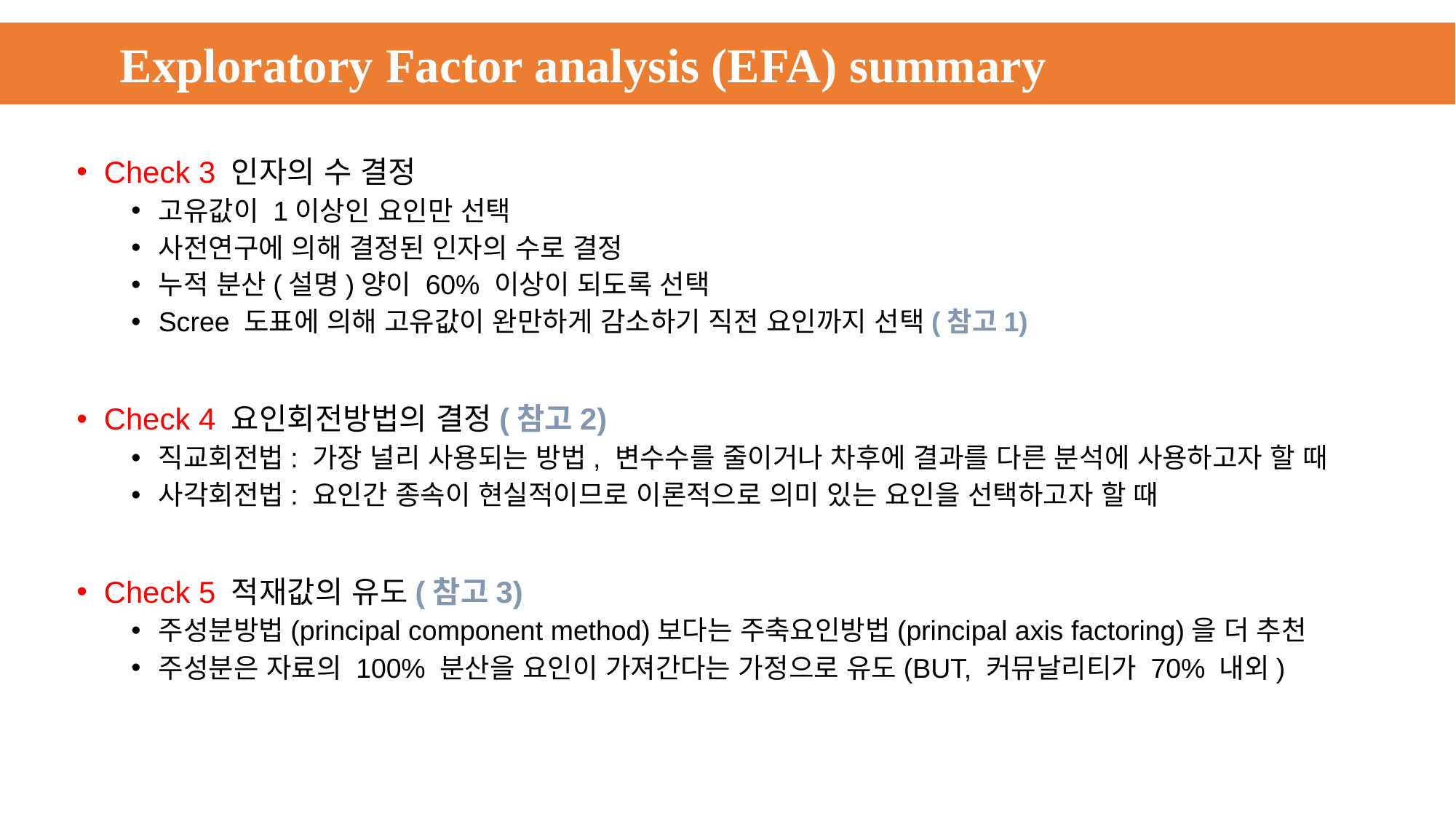

Exploratory Factor analysis (EFA) summary
Check 3 인자의 수 결정
고유값이 1이상인 요인만 선택
사전연구에 의해 결정된 인자의 수로 결정
누적 분산(설명)양이 60% 이상이 되도록 선택
Scree 도표에 의해 고유값이 완만하게 감소하기 직전 요인까지 선택(참고1)

Check 4 요인회전방법의 결정(참고2)
직교회전법: 가장 널리 사용되는 방법, 변수수를 줄이거나 차후에 결과를 다른 분석에 사용하고자 할 때
사각회전법: 요인간 종속이 현실적이므로 이론적으로 의미 있는 요인을 선택하고자 할 때

Check 5 적재값의 유도(참고3)
주성분방법(principal component method)보다는 주축요인방법(principal axis factoring)을 더 추천
주성분은 자료의 100% 분산을 요인이 가져간다는 가정으로 유도(BUT, 커뮤날리티가 70% 내외)